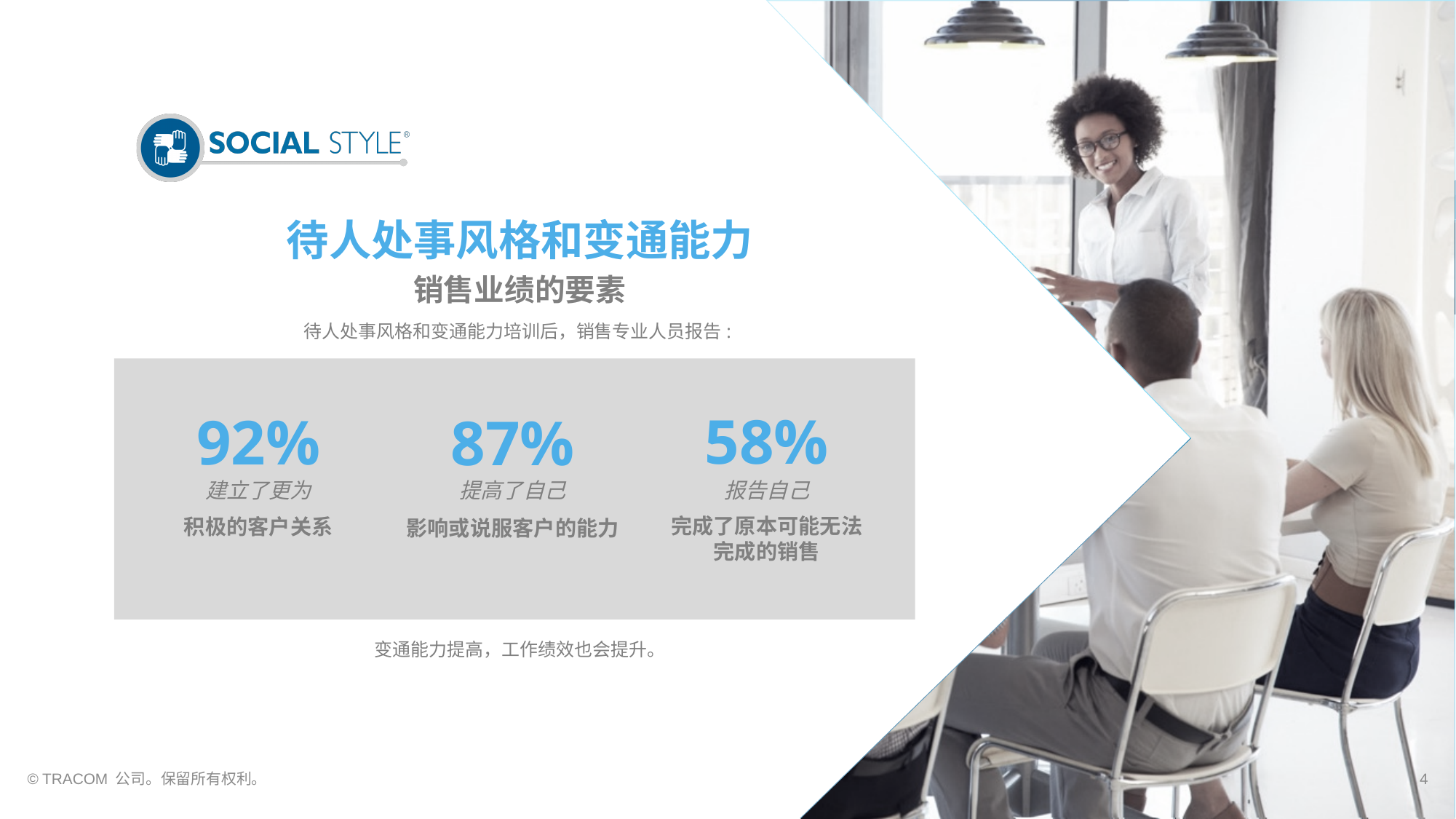

待人处事风格和变通能力
销售业绩的要素
待人处事风格和变通能力培训后，销售专业人员报告:

58%
92%
87%
建立了更为
报告自己
提高了自己
完成了原本可能无法完成的销售
积极的客户关系
影响或说服客户的能力
变通能力提高，工作绩效也会提升。
© TRACOM 公司。保留所有权利。
4